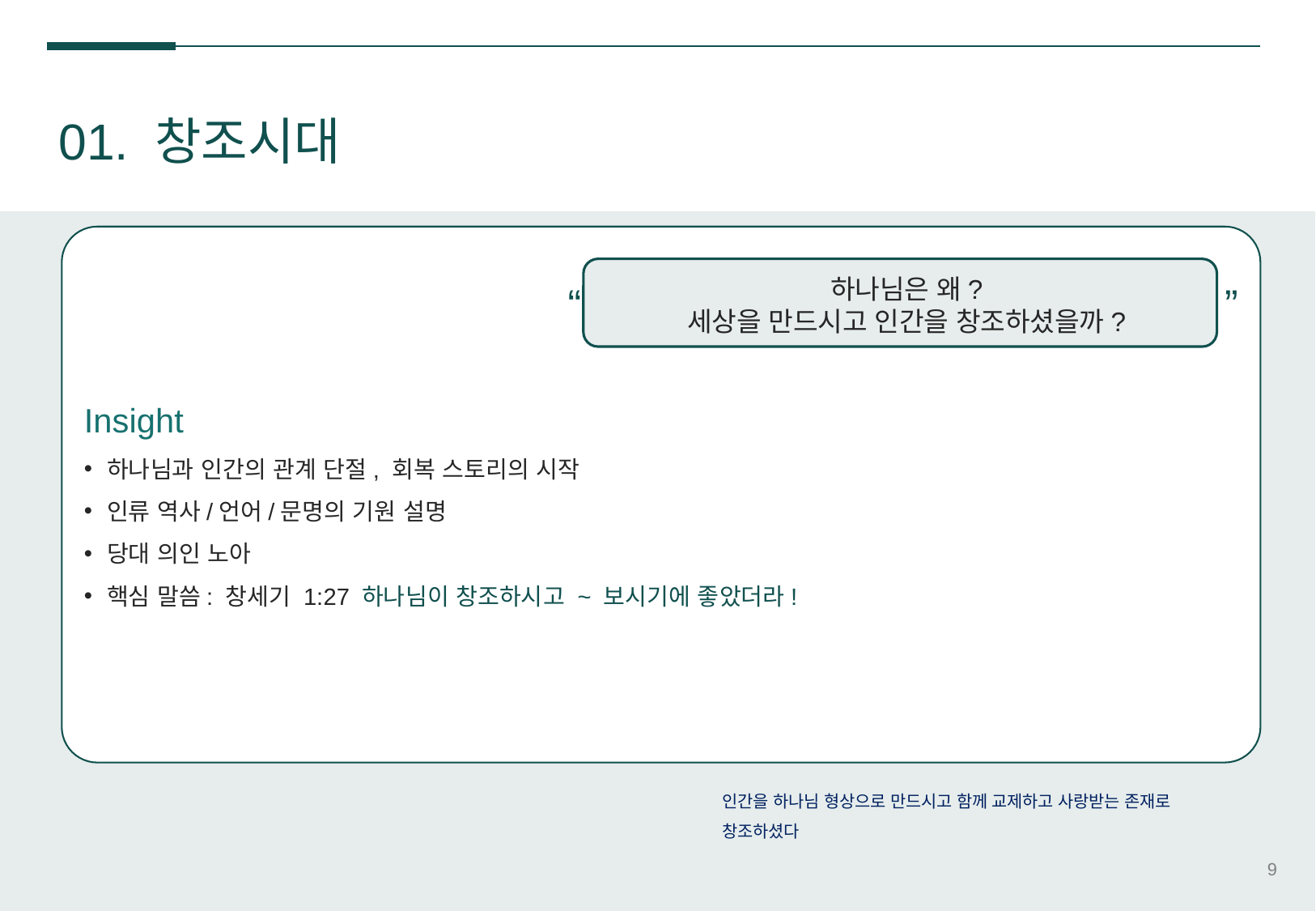

01. 창조시대

Insight
하나님과 인간의 관계 단절, 회복 스토리의 시작
인류 역사/언어/문명의 기원 설명
당대 의인 노아
핵심 말씀: 창세기 1:27 하나님이 창조하시고 ~ 보시기에 좋았더라!

하나님은 왜?
세상을 만드시고 인간을 창조하셨을까?
“                                                         ”

인간을 하나님 형상으로 만드시고 함께 교제하고 사랑받는 존재로 창조하셨다
9